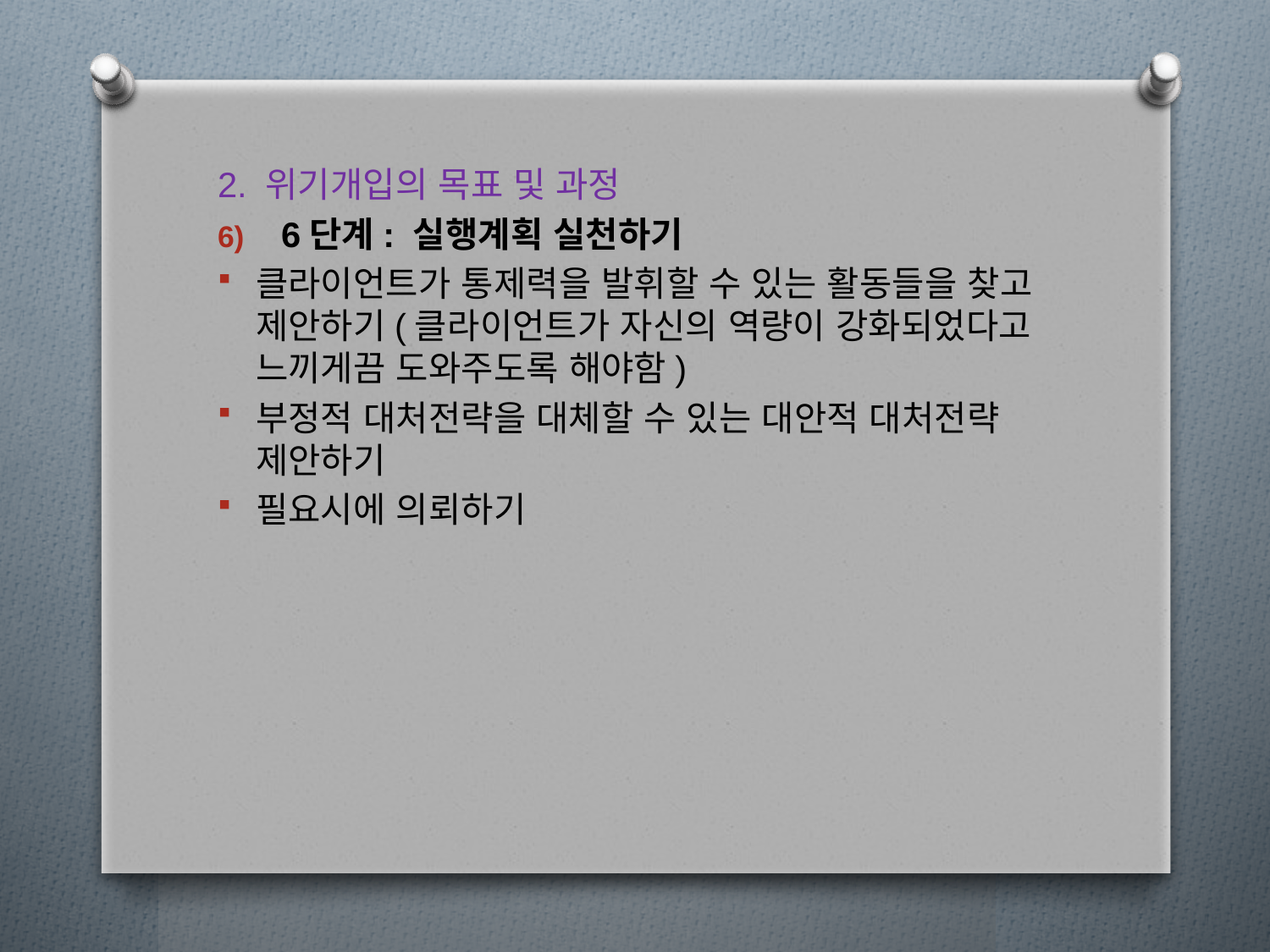

2. 위기개입의 목표 및 과정
6단계: 실행계획 실천하기
클라이언트가 통제력을 발휘할 수 있는 활동들을 찾고 제안하기(클라이언트가 자신의 역량이 강화되었다고 느끼게끔 도와주도록 해야함)
부정적 대처전략을 대체할 수 있는 대안적 대처전략 제안하기
필요시에 의뢰하기